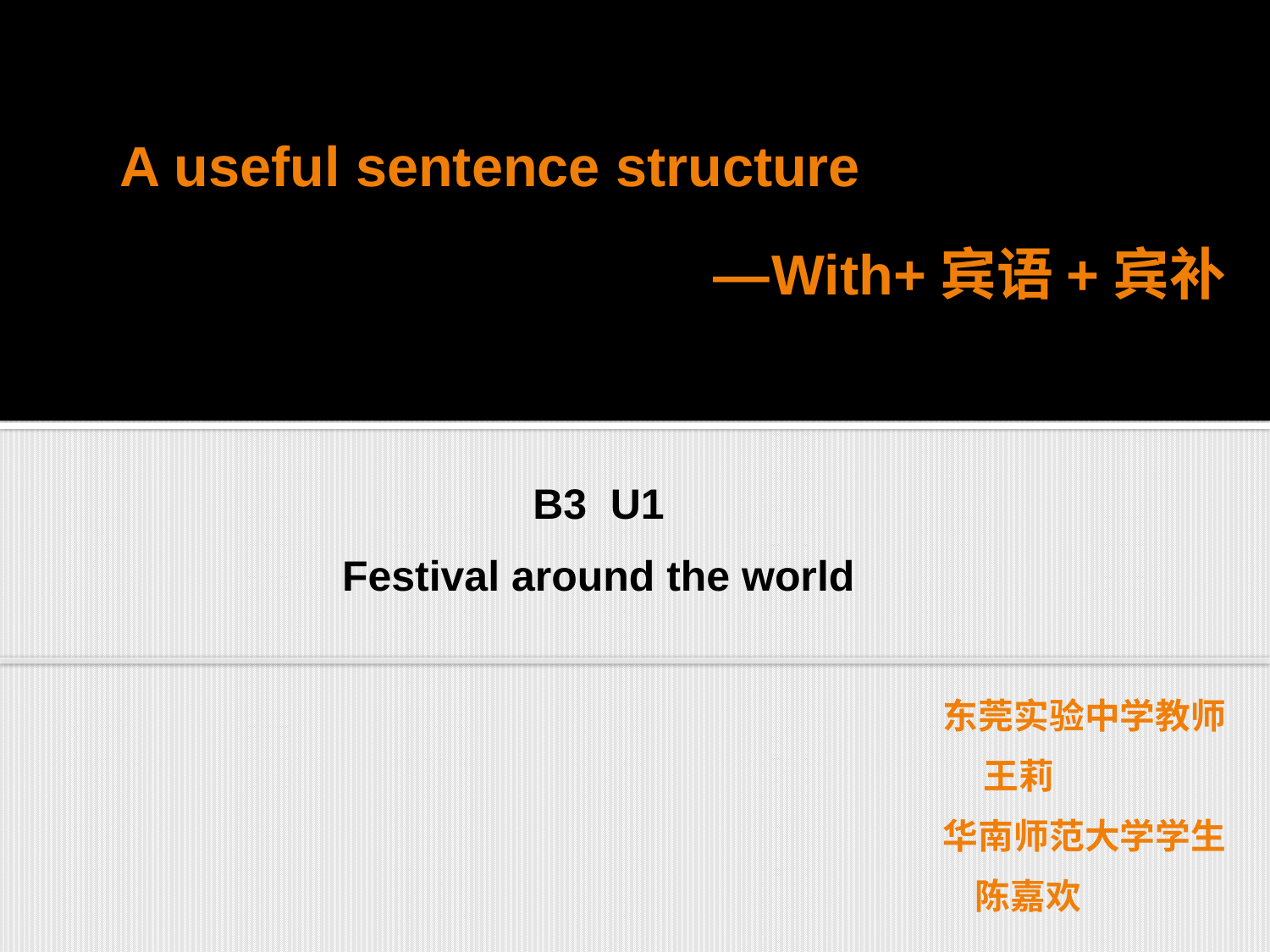

A useful sentence structure

                                      —With+宾语+宾补
B3  U1
Festival around the world
 东莞实验中学教师
      王莉
 华南师范大学学生
     陈嘉欢